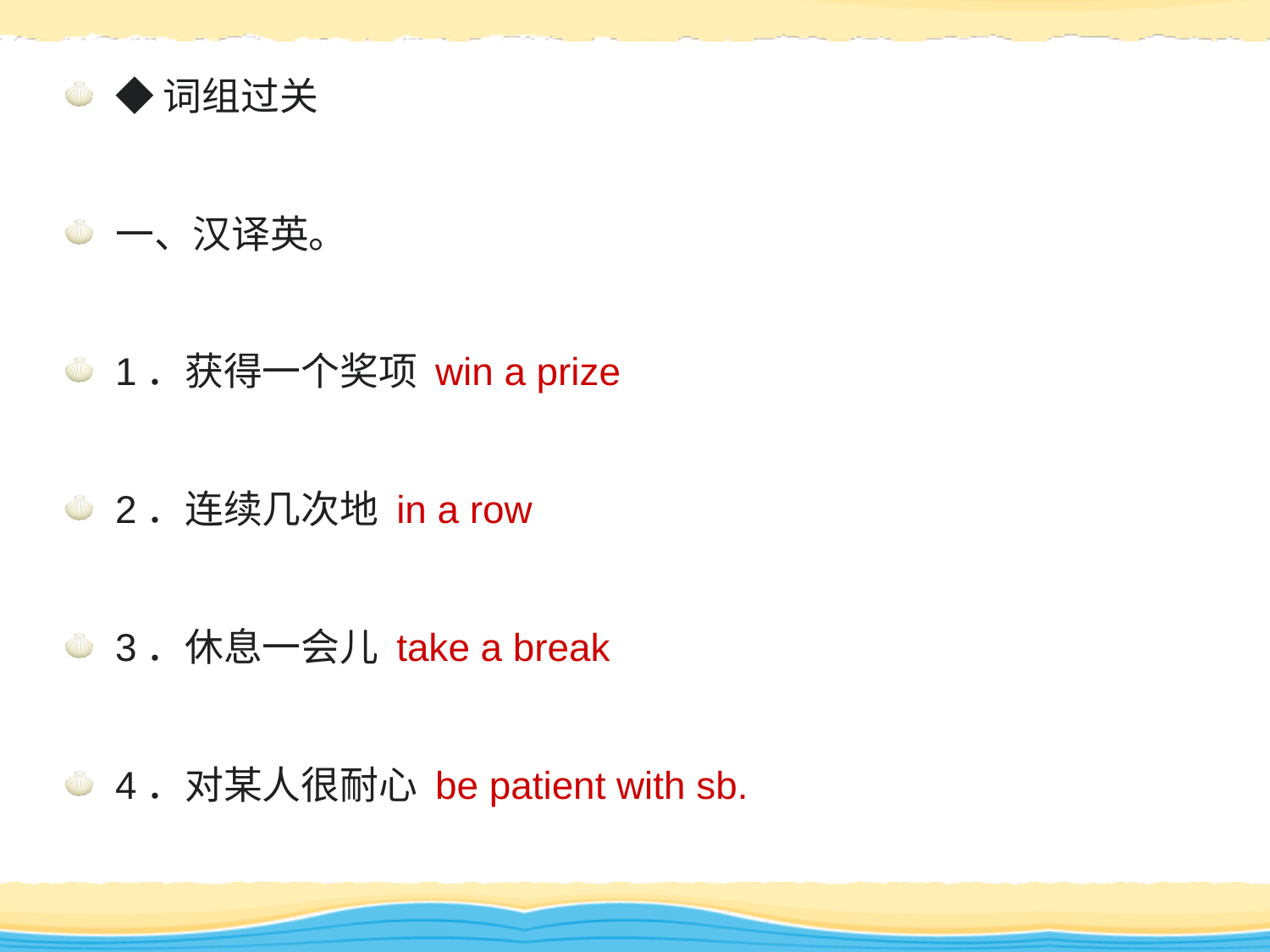

◆词组过关

一、汉译英。

1．获得一个奖项 win a prize

2．连续几次地 in a row

3．休息一会儿 take a break

4．对某人很耐心 be patient with sb.